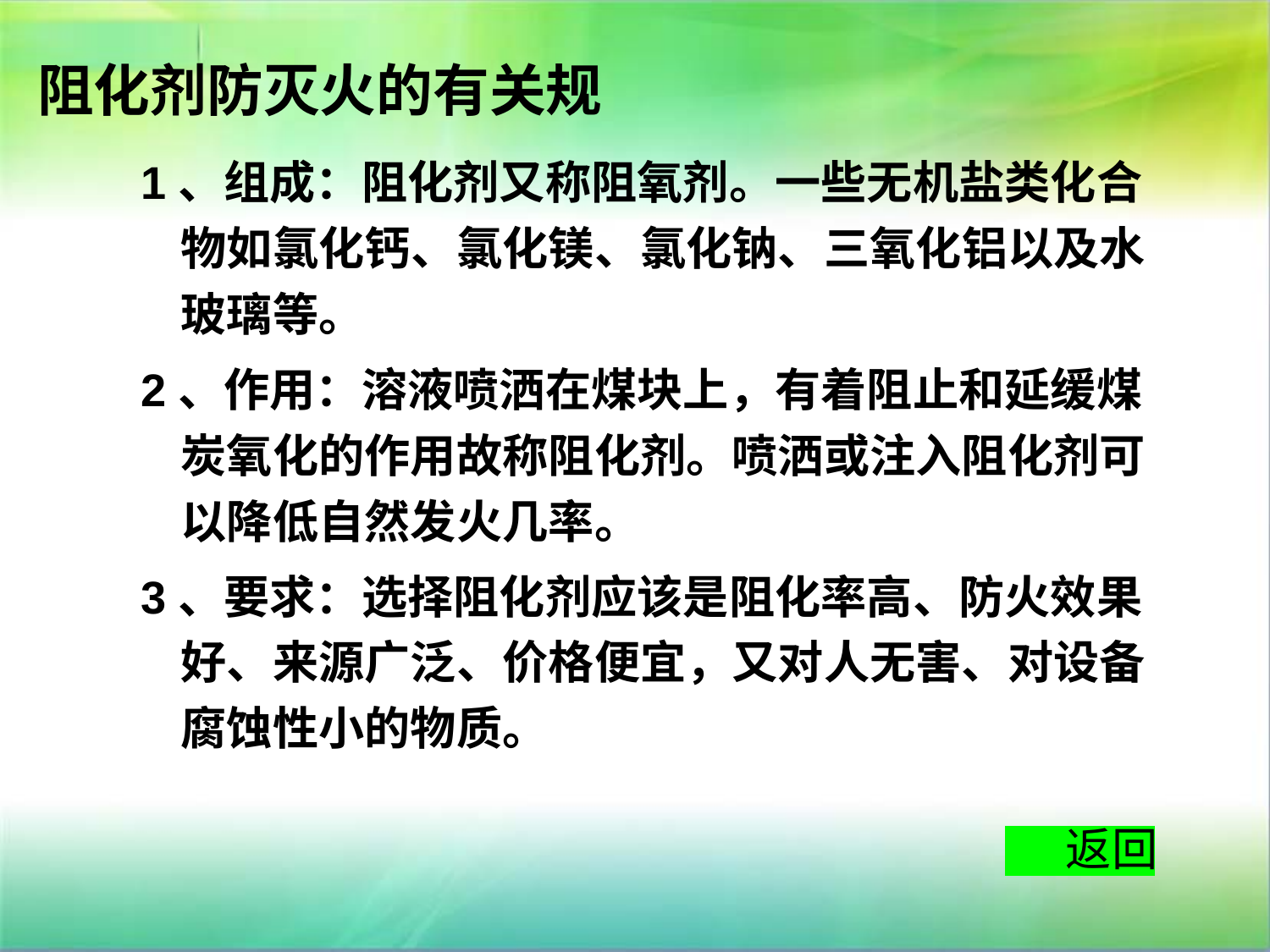

阻化剂防灭火的有关规
1、组成：阻化剂又称阻氧剂。一些无机盐类化合物如氯化钙、氯化镁、氯化钠、三氧化铝以及水玻璃等。
2、作用：溶液喷洒在煤块上，有着阻止和延缓煤炭氧化的作用故称阻化剂。喷洒或注入阻化剂可以降低自然发火几率。
3、要求：选择阻化剂应该是阻化率高、防火效果好、来源广泛、价格便宜，又对人无害、对设备腐蚀性小的物质。
返回